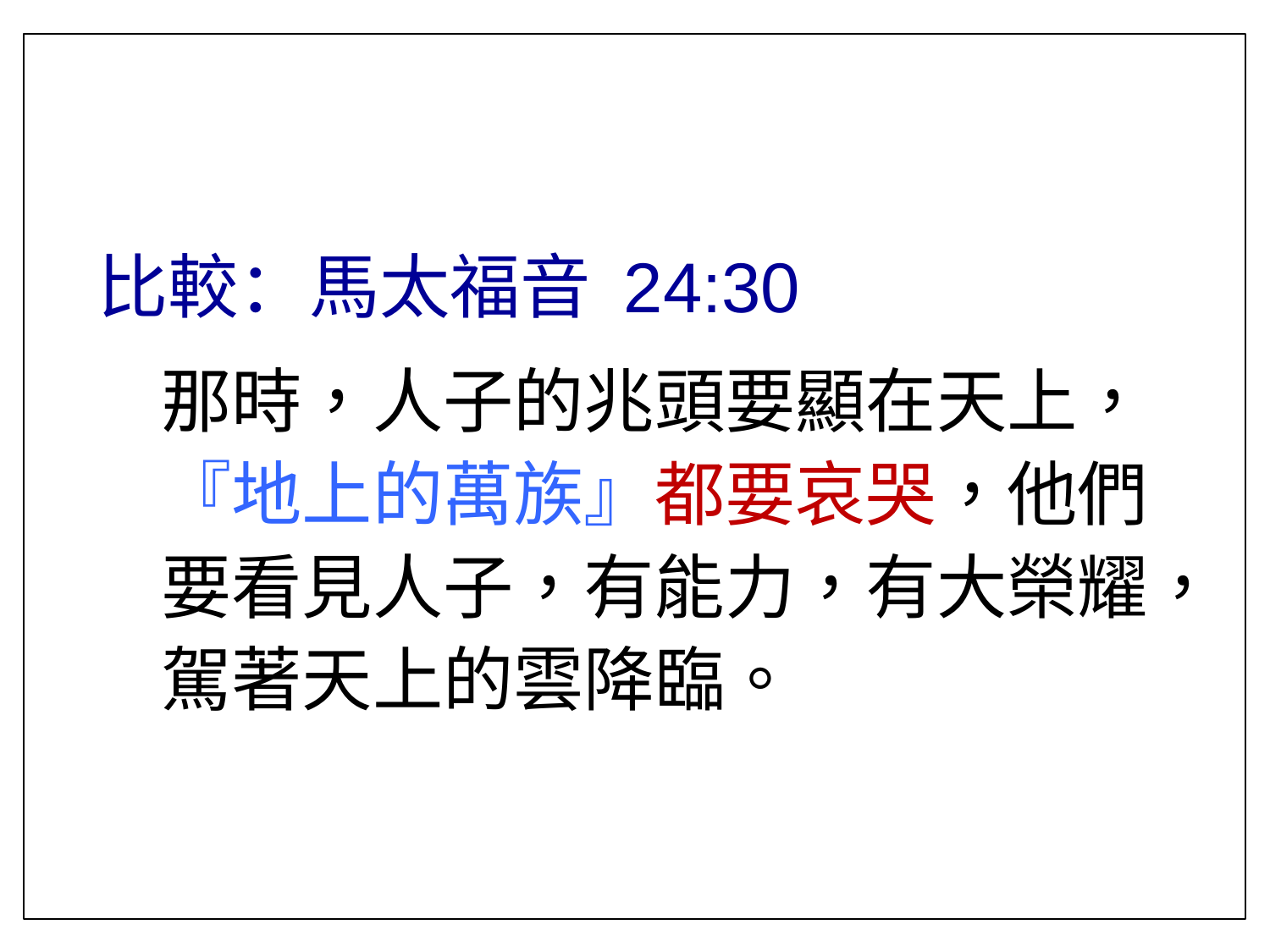

比較：馬太福音 24:30
那時，人子的兆頭要顯在天上，『地上的萬族』都要哀哭，他們要看見人子，有能力，有大榮耀，駕著天上的雲降臨。